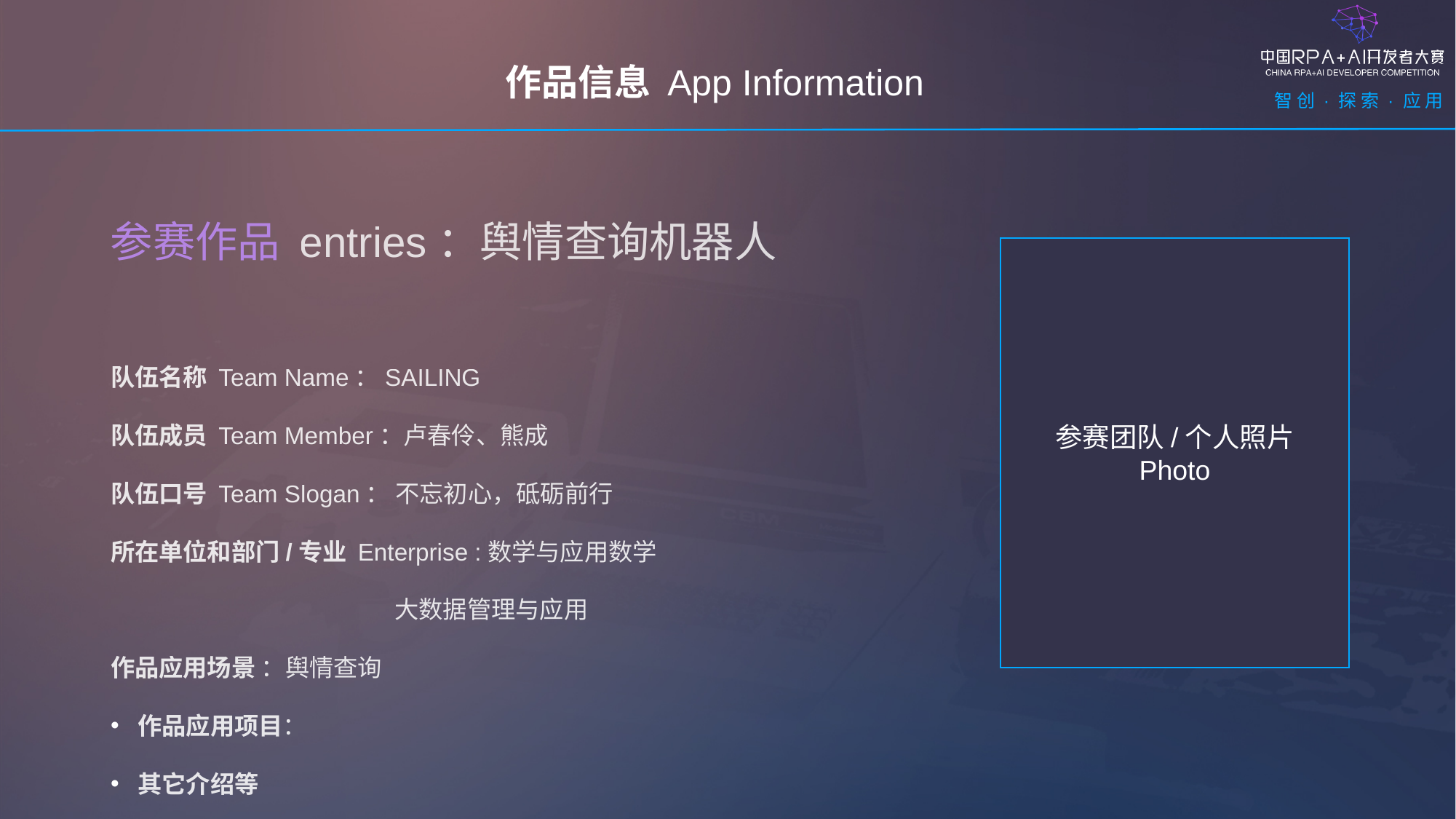

作品信息 App Information
参赛作品 entries：舆情查询机器人
参赛团队/个人照片
Photo
队伍名称 Team Name：SAILING
队伍成员 Team Member：卢春伶、熊成
队伍口号 Team Slogan： 不忘初心，砥砺前行
所在单位和部门/专业 Enterprise :数学与应用数学
                                                   大数据管理与应用
作品应用场景 ：舆情查询
作品应用项目：
其它介绍等